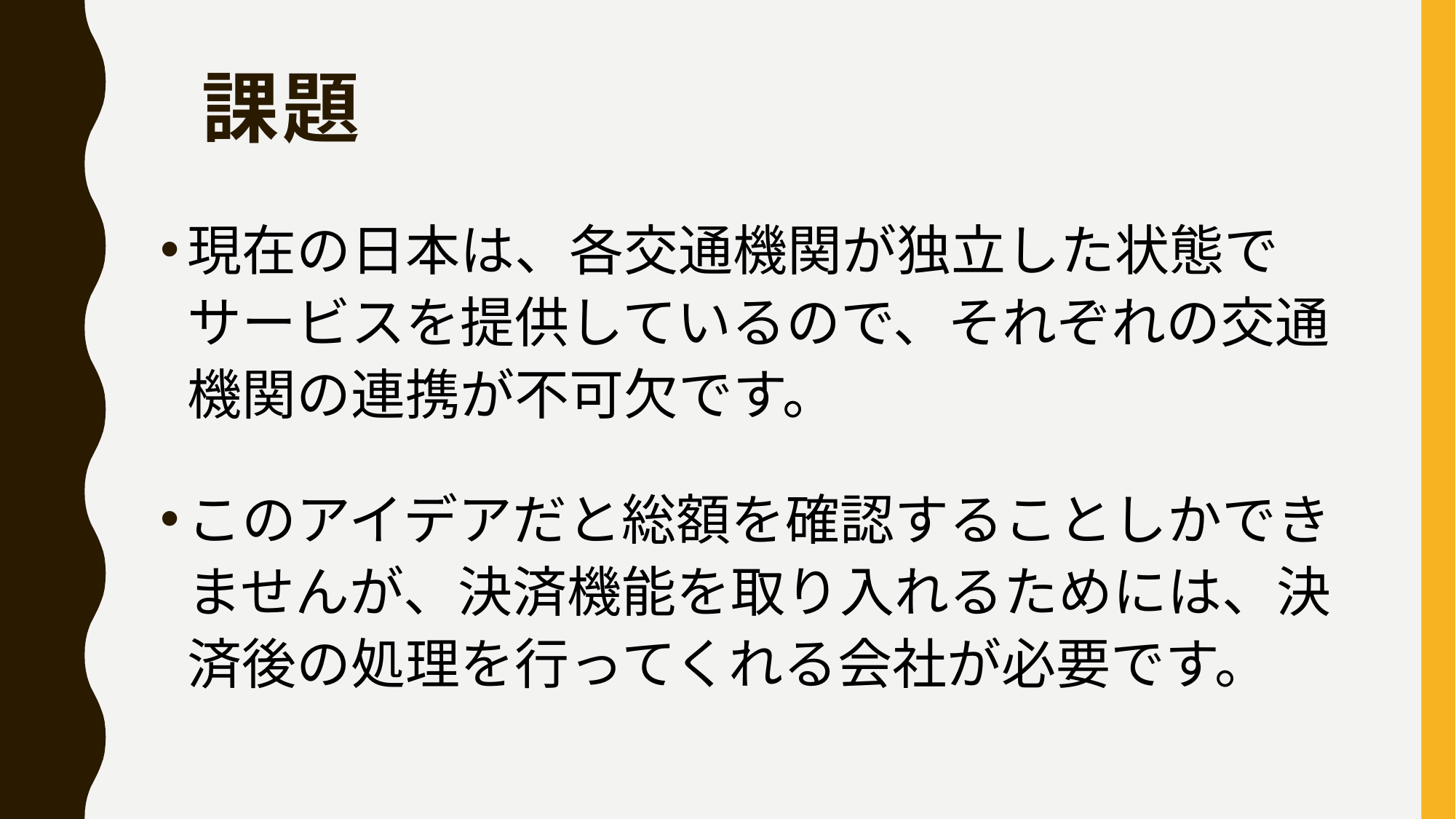

# 課題
現在の日本は、各交通機関が独立した状態でサービスを提供しているので、それぞれの交通機関の連携が不可欠です。

このアイデアだと総額を確認することしかできませんが、決済機能を取り入れるためには、決済後の処理を行ってくれる会社が必要です。